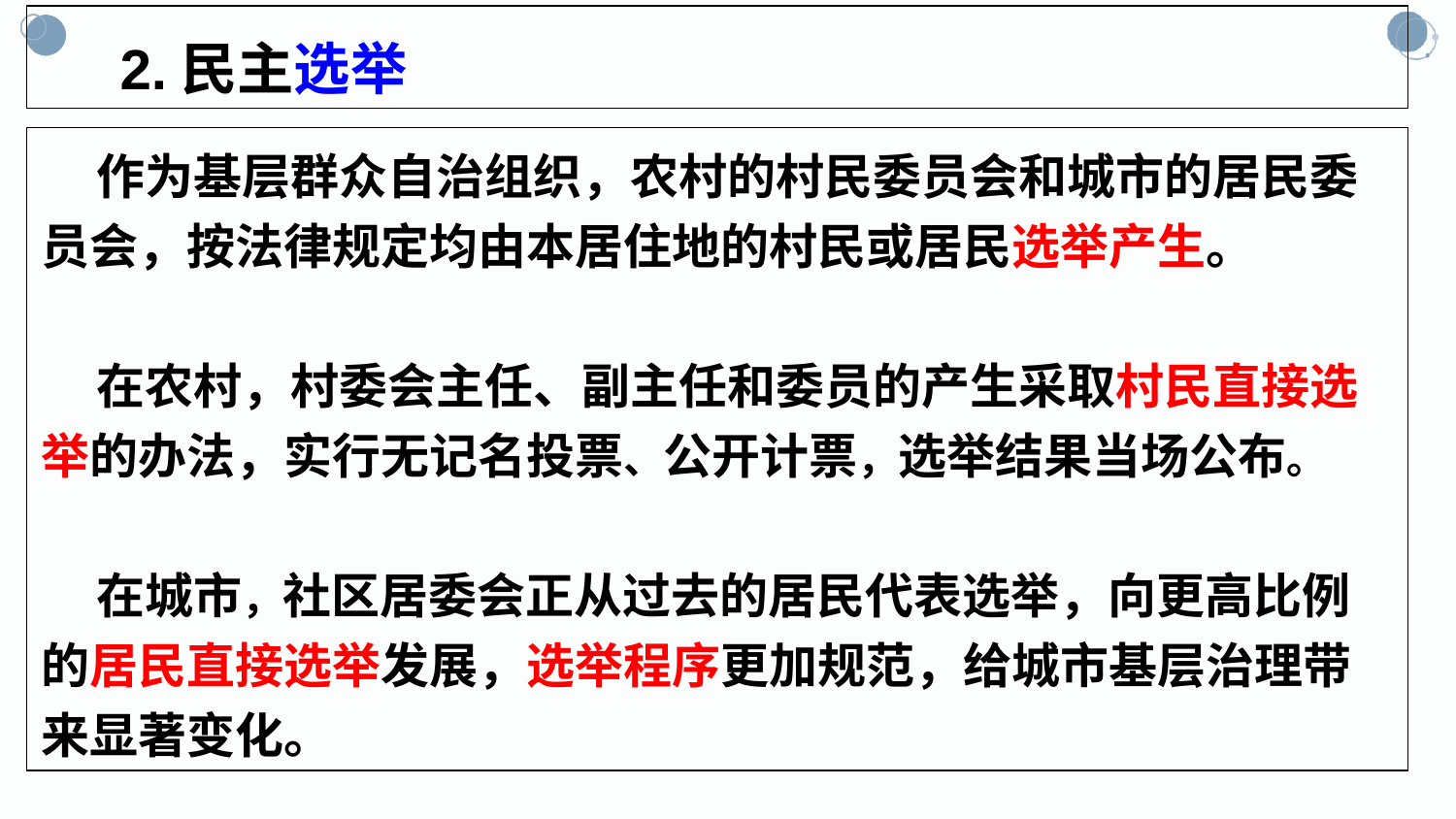

2.民主选举
    作为基层群众自治组织，农村的村民委员会和城市的居民委员会，按法律规定均由本居住地的村民或居民选举产生。

    在农村，村委会主任、副主任和委员的产生采取村民直接选举的办法，实行无记名投票、公开计票，选举结果当场公布。

    在城市，社区居委会正从过去的居民代表选举，向更高比例的居民直接选举发展，选举程序更加规范，给城市基层治理带来显著变化。